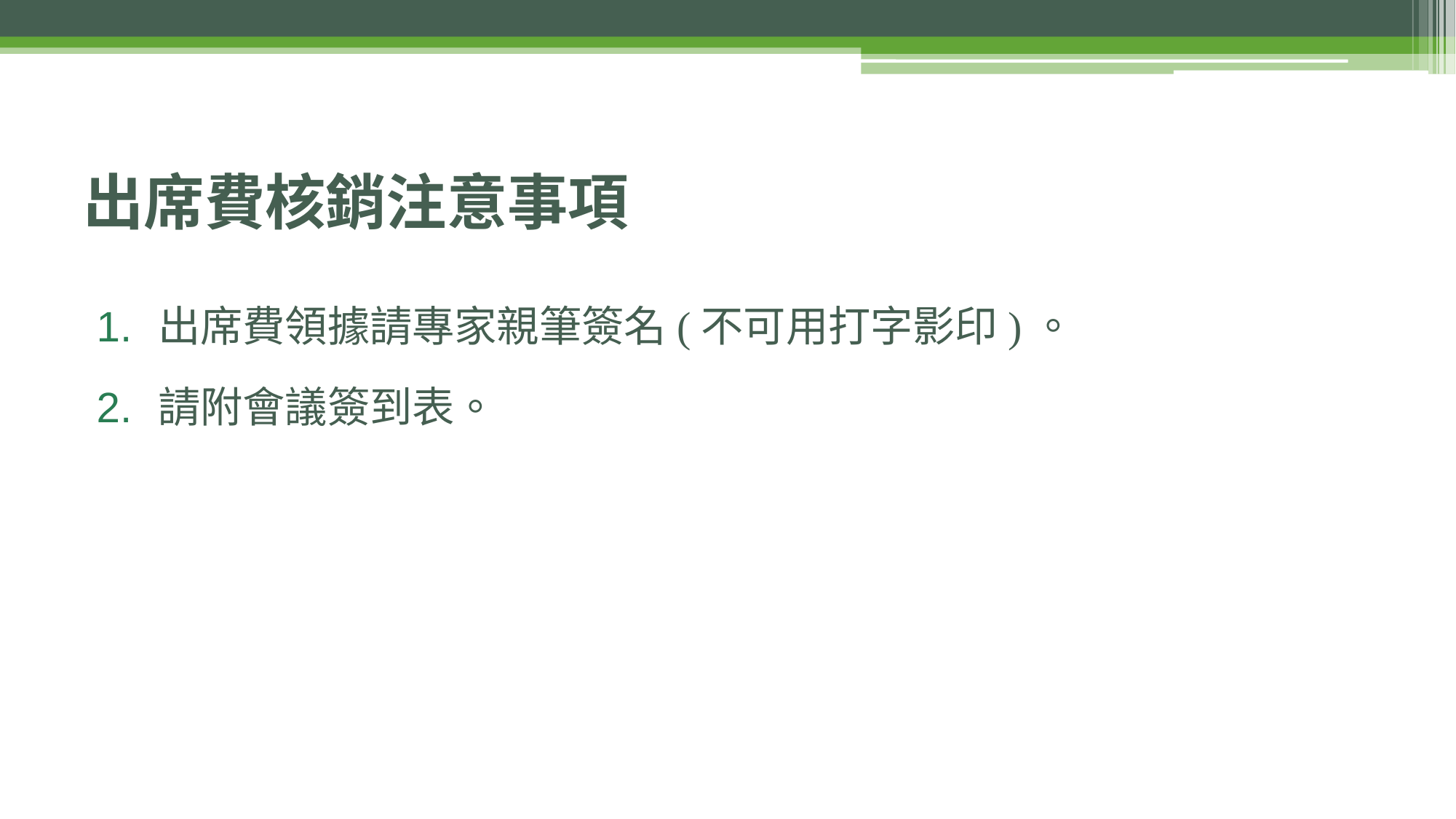

# 出席費核銷注意事項
出席費領據請專家親筆簽名(不可用打字影印)。
請附會議簽到表。